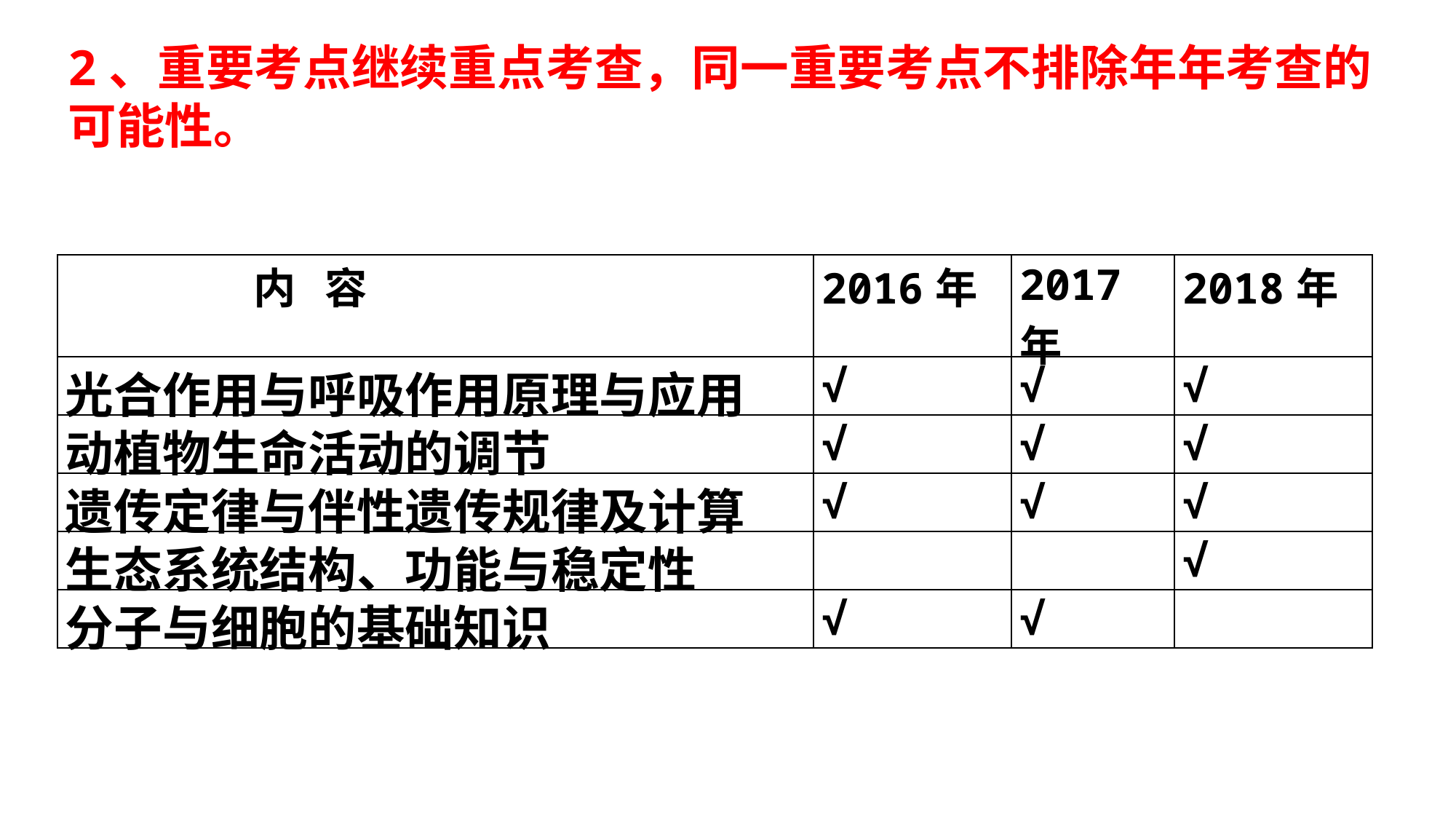

2、重要考点继续重点考查，同一重要考点不排除年年考查的可能性。
| 内 容 | 2016年 | 2017年 | 2018年 |
| --- | --- | --- | --- |
| 光合作用与呼吸作用原理与应用 | √ | √ | √ |
| 动植物生命活动的调节 | √ | √ | √ |
| 遗传定律与伴性遗传规律及计算 | √ | √ | √ |
| 生态系统结构、功能与稳定性 |  |  | √ |
| 分子与细胞的基础知识 | √ | √ |  |